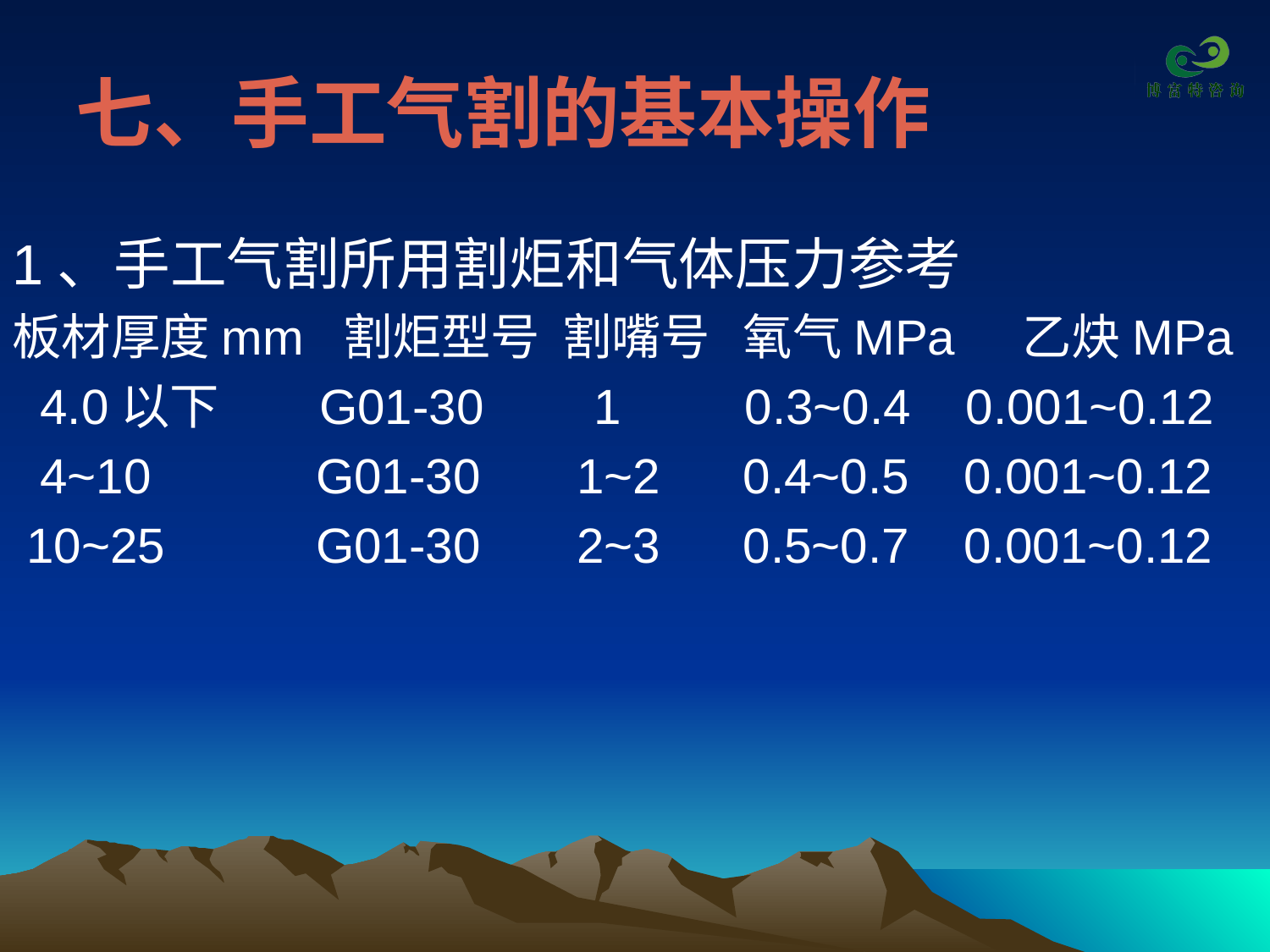

# 七、手工气割的基本操作
1、手工气割所用割炬和气体压力参考
板材厚度mm  割炬型号  割嘴号   氧气MPa    乙炔MPa
  4.0以下        G01-30        1         0.3~0.4    0.001~0.12
  4~10            G01-30       1~2      0.4~0.5    0.001~0.12
 10~25           G01-30       2~3      0.5~0.7    0.001~0.12